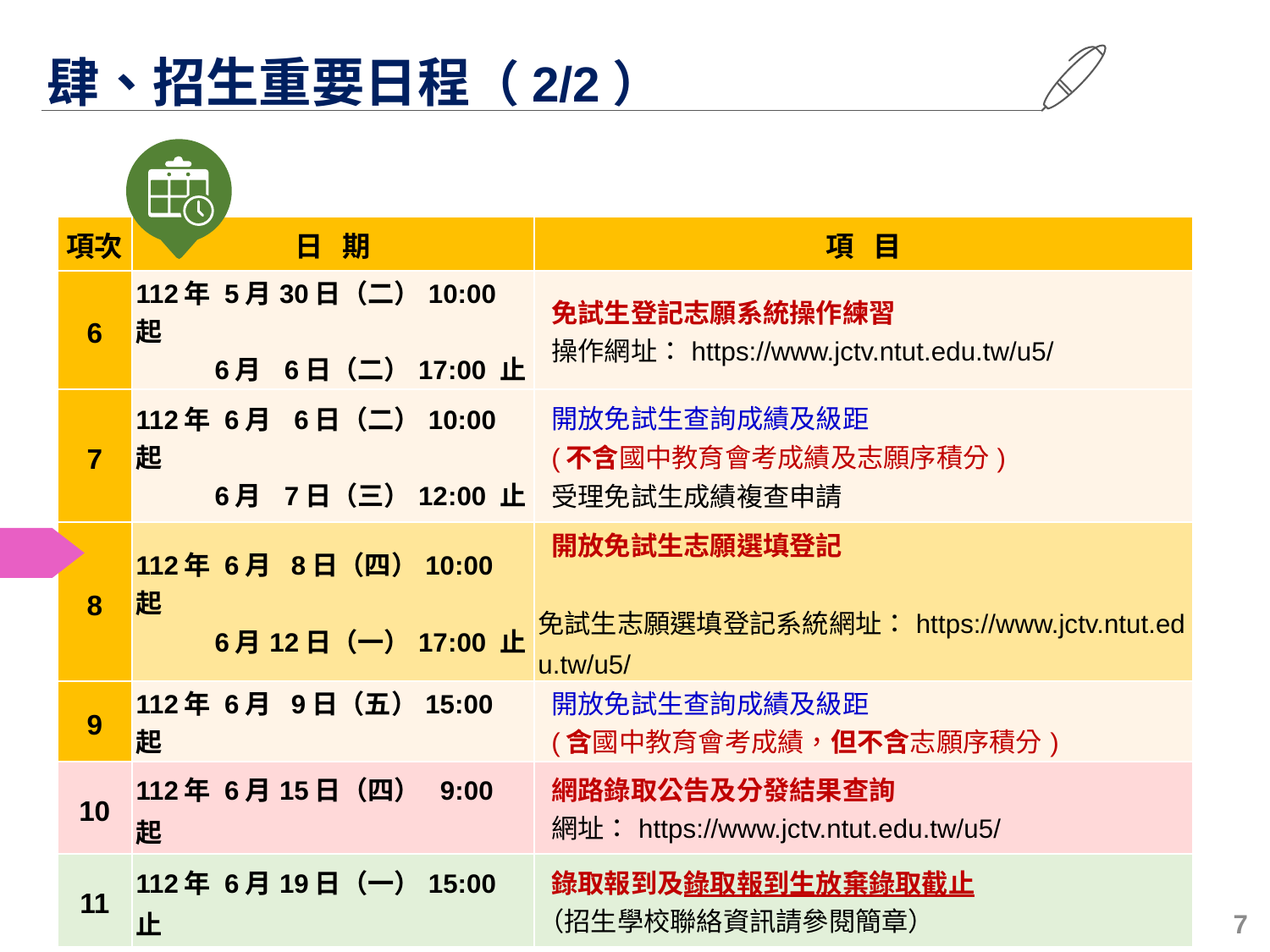

肆、招生重要日程（2/2）

| 項次 | 日 期 | 項 目 |
| --- | --- | --- |
| 6 | 112年 5月30日（二）10:00 起 6月 6日（二）17:00 止 | 免試生登記志願系統操作練習 操作網址：https://www.jctv.ntut.edu.tw/u5/ |
| 7 | 112年 6月 6日（二）10:00 起 6月 7日（三）12:00 止 | 開放免試生查詢成績及級距 (不含國中教育會考成績及志願序積分) 受理免試生成績複查申請 |
| 8 | 112年 6月 8日（四）10:00 起 6月12日（一）17:00 止 | 開放免試生志願選填登記 免試生志願選填登記系統網址：https://www.jctv.ntut.edu.tw/u5/ |
| 9 | 112年 6月 9日（五）15:00 起 | 開放免試生查詢成績及級距 (含國中教育會考成績，但不含志願序積分) |
| 10 | 112年 6月15日（四） 9:00 起 | 網路錄取公告及分發結果查詢 網址：https://www.jctv.ntut.edu.tw/u5/ |
| 11 | 112年 6月19日（一）15:00 止 | 錄取報到及錄取報到生放棄錄取截止 （招生學校聯絡資訊請參閱簡章） |

7